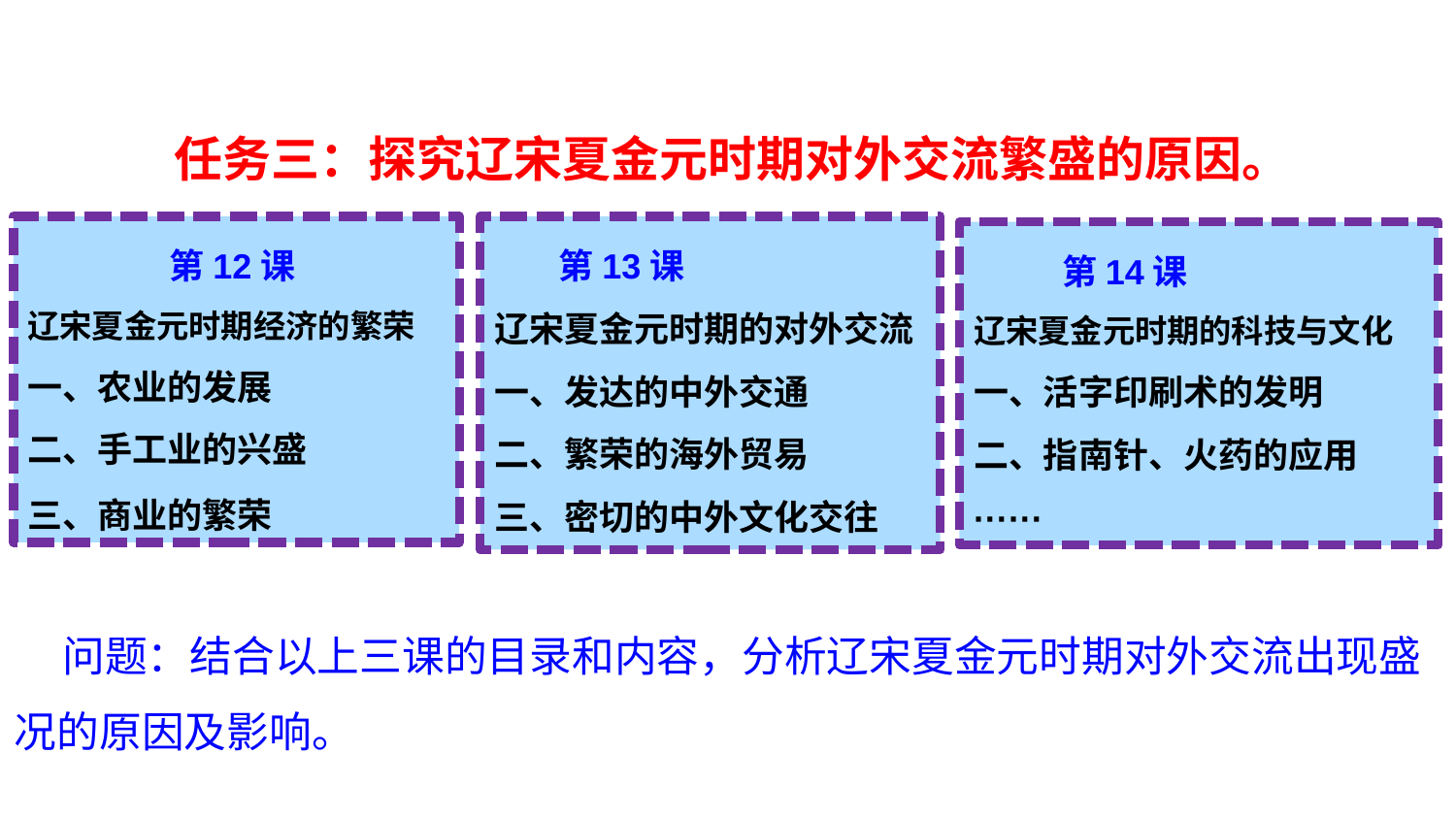

任务三：探究辽宋夏金元时期对外交流繁盛的原因。
第12课
辽宋夏金元时期经济的繁荣
一、农业的发展
二、手工业的兴盛
三、商业的繁荣
       第13课
辽宋夏金元时期的对外交流
一、发达的中外交通
二、繁荣的海外贸易
三、密切的中外文化交往
          第14课
辽宋夏金元时期的科技与文化
一、活字印刷术的发明
二、指南针、火药的应用
······
    问题：结合以上三课的目录和内容，分析辽宋夏金元时期对外交流出现盛况的原因及影响。